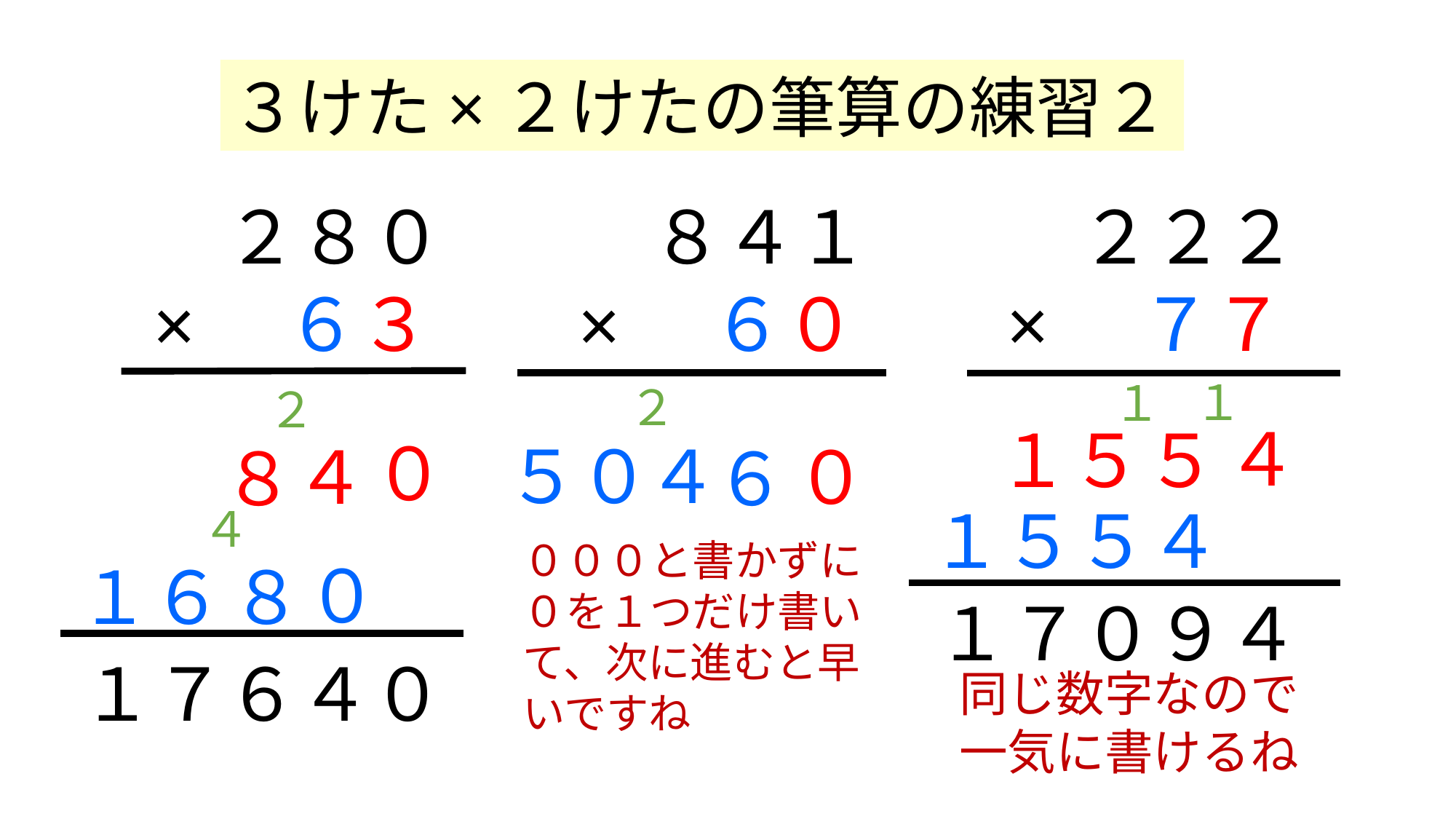

３けた×２けたの筆算の練習２
　２８０
×　６３
　８４１×　６０
　２２２
×　７７
１
１
２
２
４
１５
５
０
５０
４
０
４
６
８
１５５４
４
０００と書かずに０を１つだけ書いて、次に進むと早いですね
０
１６
８
１７０９４
１７６４０
同じ数字なので
一気に書けるね